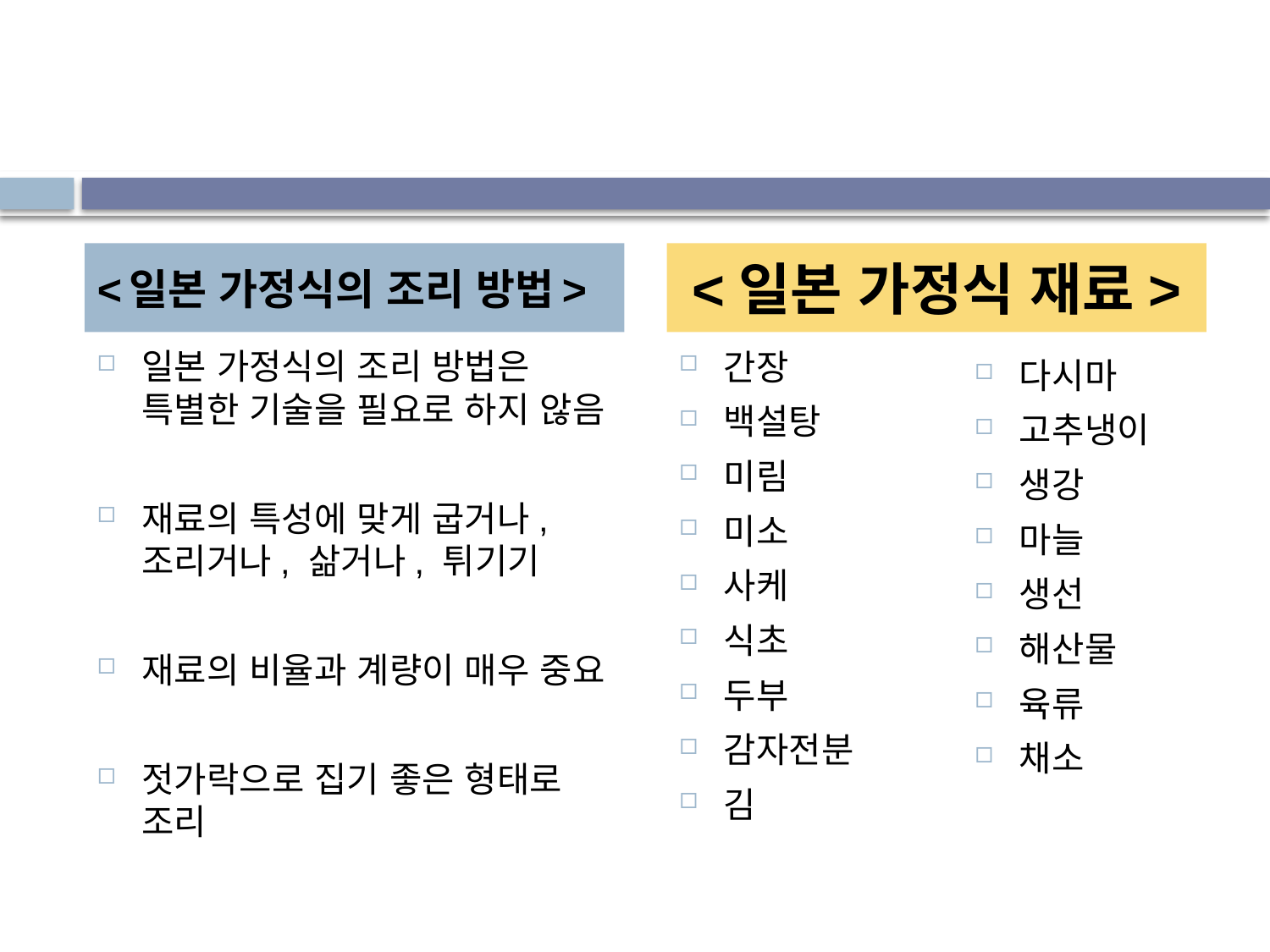

<일본 가정식의 조리 방법>
<일본 가정식 재료>
일본 가정식의 조리 방법은 특별한 기술을 필요로 하지 않음

재료의 특성에 맞게 굽거나, 조리거나, 삶거나, 튀기기

재료의 비율과 계량이 매우 중요

젓가락으로 집기 좋은 형태로 조리

간장
백설탕
미림
미소
사케
식초
두부
감자전분
김

다시마
고추냉이
생강
마늘
생선
해산물
육류
채소